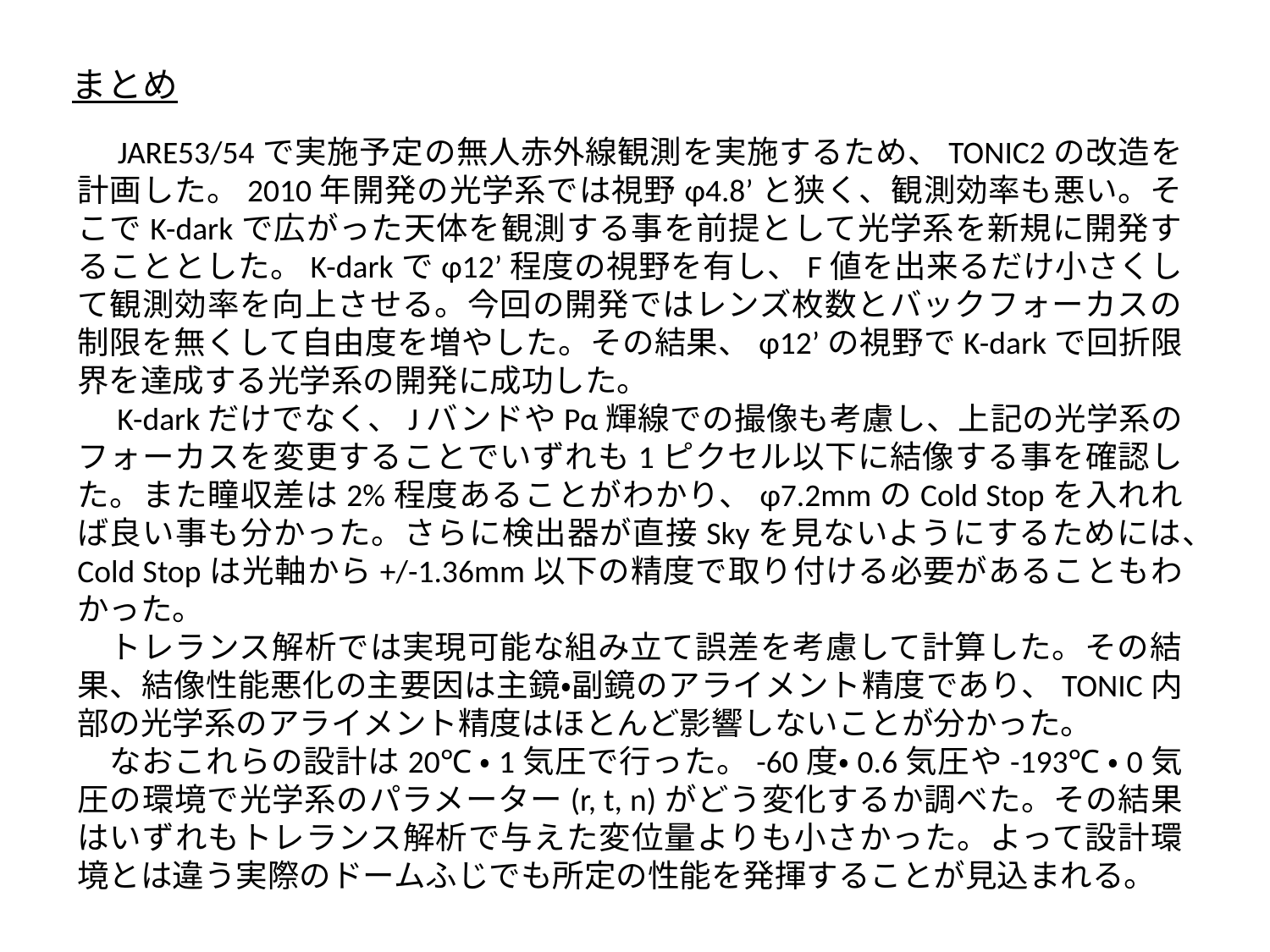

まとめ
　JARE53/54で実施予定の無人赤外線観測を実施するため、TONIC2の改造を計画した。2010年開発の光学系では視野φ4.8’と狭く、観測効率も悪い。そこでK-darkで広がった天体を観測する事を前提として光学系を新規に開発することとした。K-darkでφ12’程度の視野を有し、F値を出来るだけ小さくして観測効率を向上させる。今回の開発ではレンズ枚数とバックフォーカスの制限を無くして自由度を増やした。その結果、φ12’の視野でK-darkで回折限界を達成する光学系の開発に成功した。
　K-darkだけでなく、JバンドやPα輝線での撮像も考慮し、上記の光学系のフォーカスを変更することでいずれも1ピクセル以下に結像する事を確認した。また瞳収差は2%程度あることがわかり、φ7.2mmのCold Stopを入れれば良い事も分かった。さらに検出器が直接Skyを見ないようにするためには、Cold Stopは光軸から+/-1.36mm以下の精度で取り付ける必要があることもわかった。
　トレランス解析では実現可能な組み立て誤差を考慮して計算した。その結果、結像性能悪化の主要因は主鏡・副鏡のアライメント精度であり、TONIC内部の光学系のアライメント精度はほとんど影響しないことが分かった。
　なおこれらの設計は20℃・1気圧で行った。-60度・0.6気圧や-193℃・0気圧の環境で光学系のパラメーター(r, t, n)がどう変化するか調べた。その結果はいずれもトレランス解析で与えた変位量よりも小さかった。よって設計環境とは違う実際のドームふじでも所定の性能を発揮することが見込まれる。